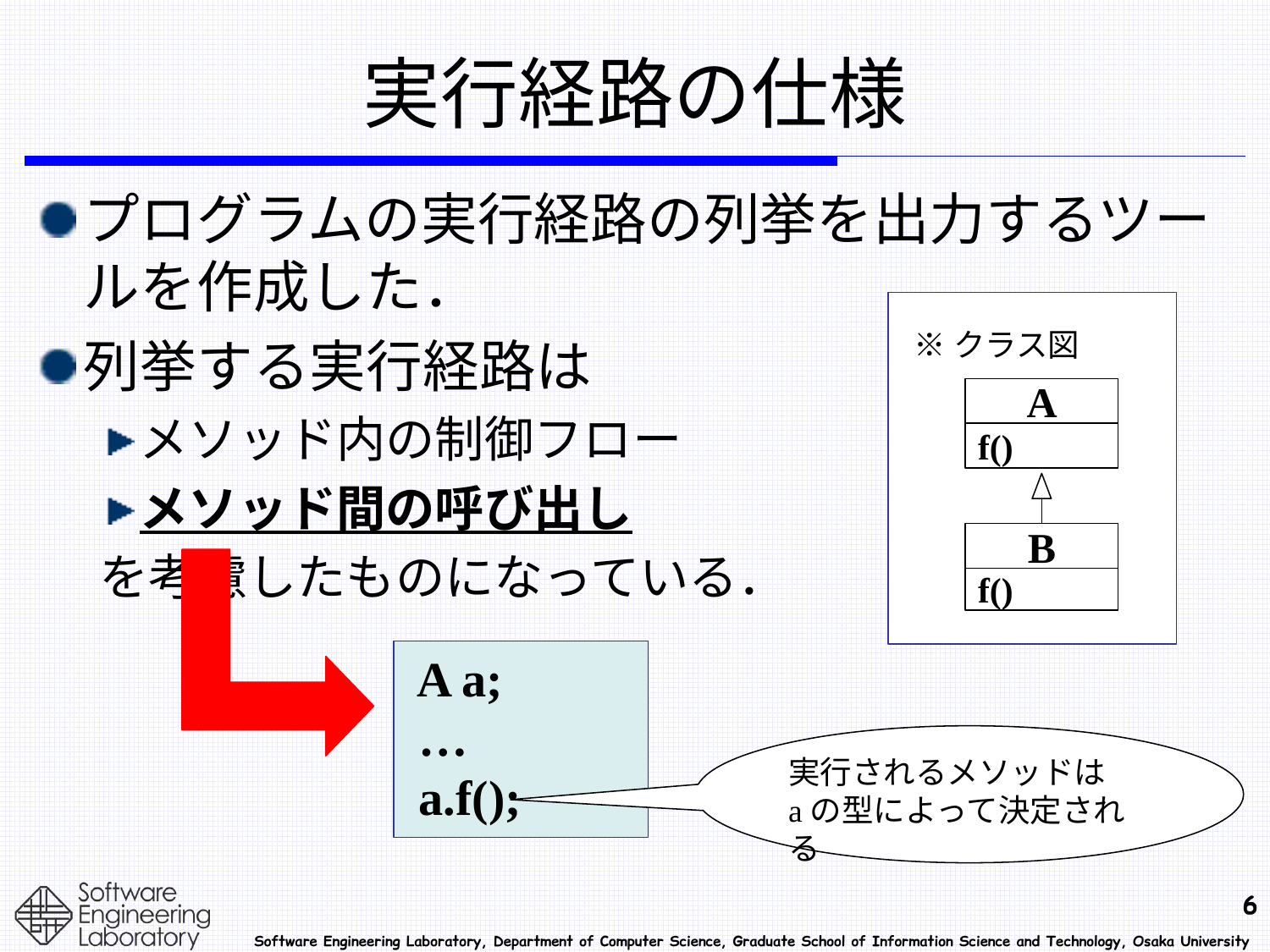

# 実行経路の仕様
プログラムの実行経路の列挙を出力するツールを作成した．
列挙する実行経路は
メソッド内の制御フロー
メソッド間の呼び出し
を考慮したものになっている．

※クラス図
A
f()

B
f()

 A a;
 …
 a.f();
実行されるメソッドは
aの型によって決定される